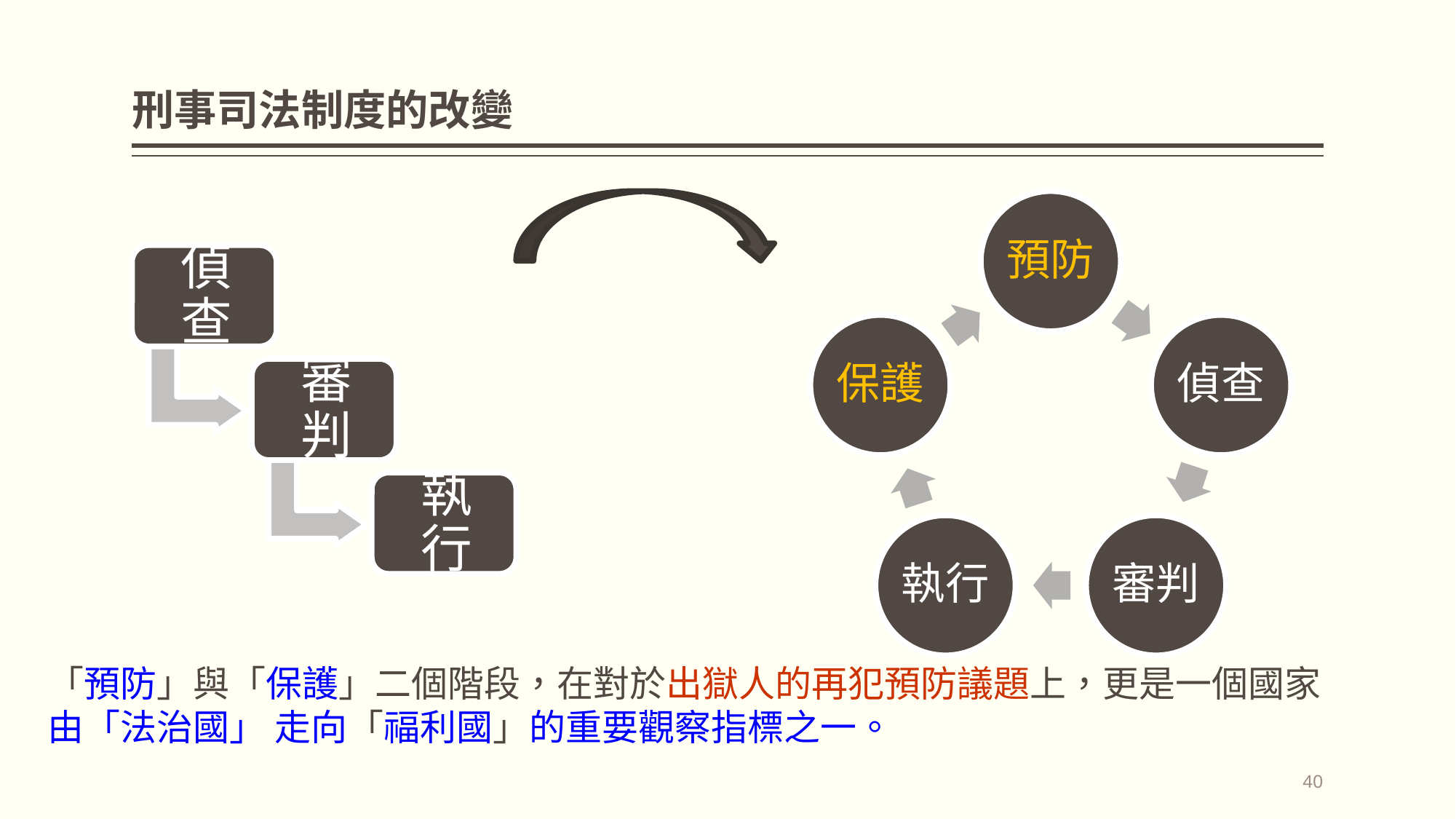

# 刑事司法制度的改變
偵查

審判

執行

預防

偵查

審判

執行

保護

「預防」與「保護」二個階段，在對於出獄人的再犯預防議題上，更是一個國家由「法治國」 走向「福利國」的重要觀察指標之一。
40